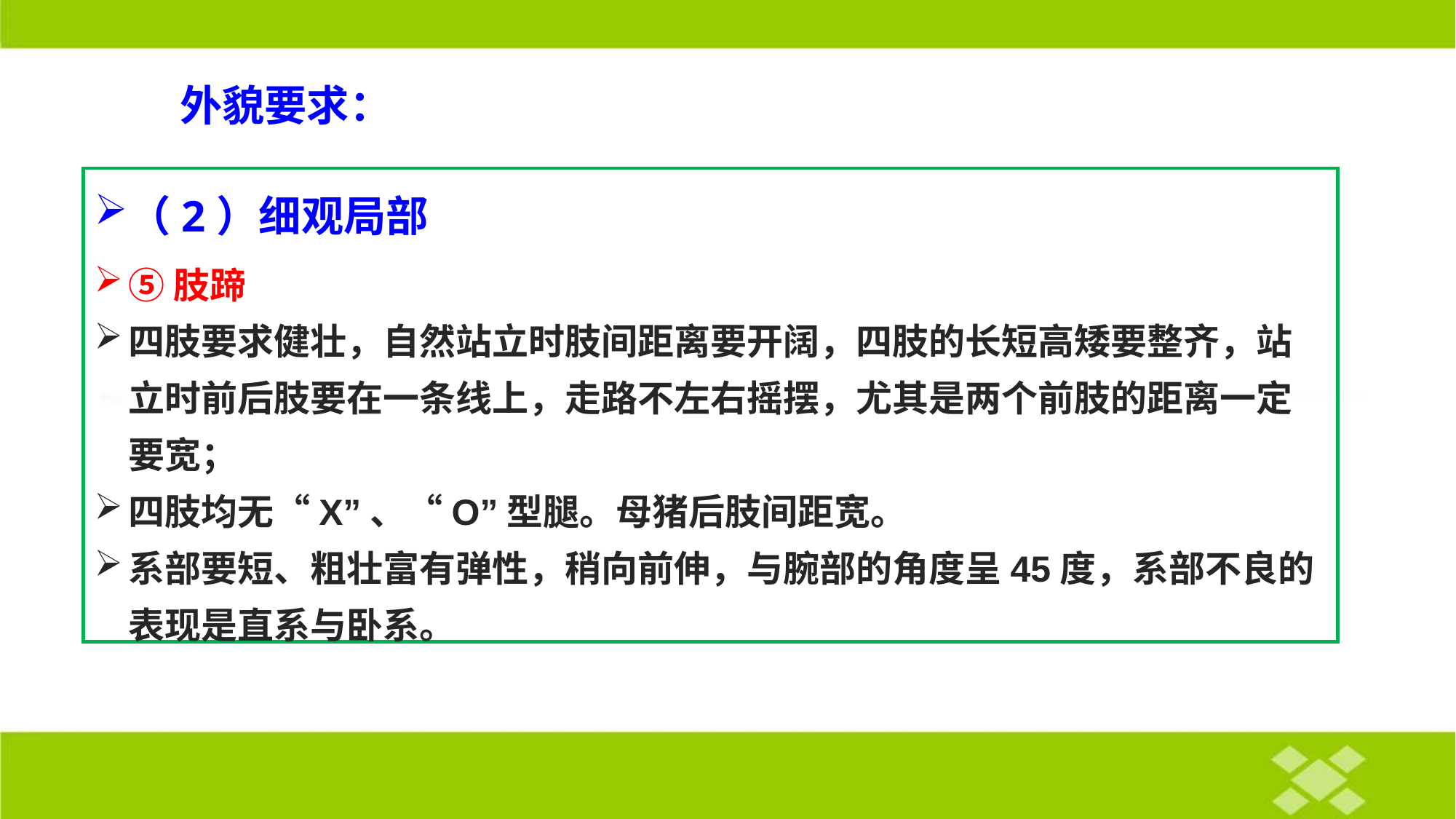

# 外貌要求：
（2）细观局部
⑤肢蹄
四肢要求健壮，自然站立时肢间距离要开阔，四肢的长短高矮要整齐，站立时前后肢要在一条线上，走路不左右摇摆，尤其是两个前肢的距离一定要宽；
四肢均无“X”、“O”型腿。母猪后肢间距宽。
系部要短、粗壮富有弹性，稍向前伸，与腕部的角度呈45度，系部不良的表现是直系与卧系。